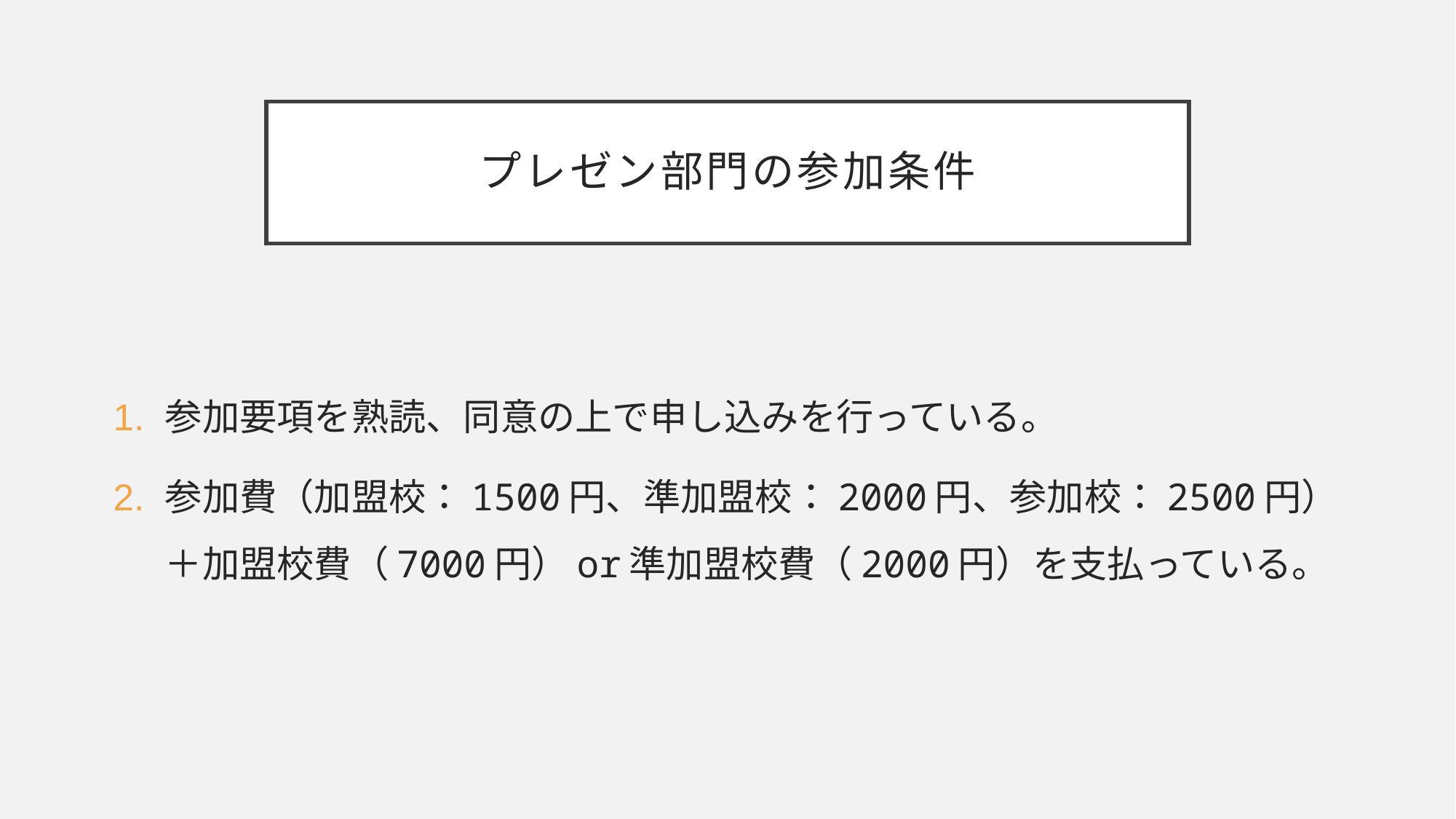

# プレゼン部門の参加条件
参加要項を熟読、同意の上で申し込みを行っている。
参加費（加盟校：1500円、準加盟校：2000円、参加校：2500円）＋加盟校費（7000円）or準加盟校費（2000円）を支払っている。